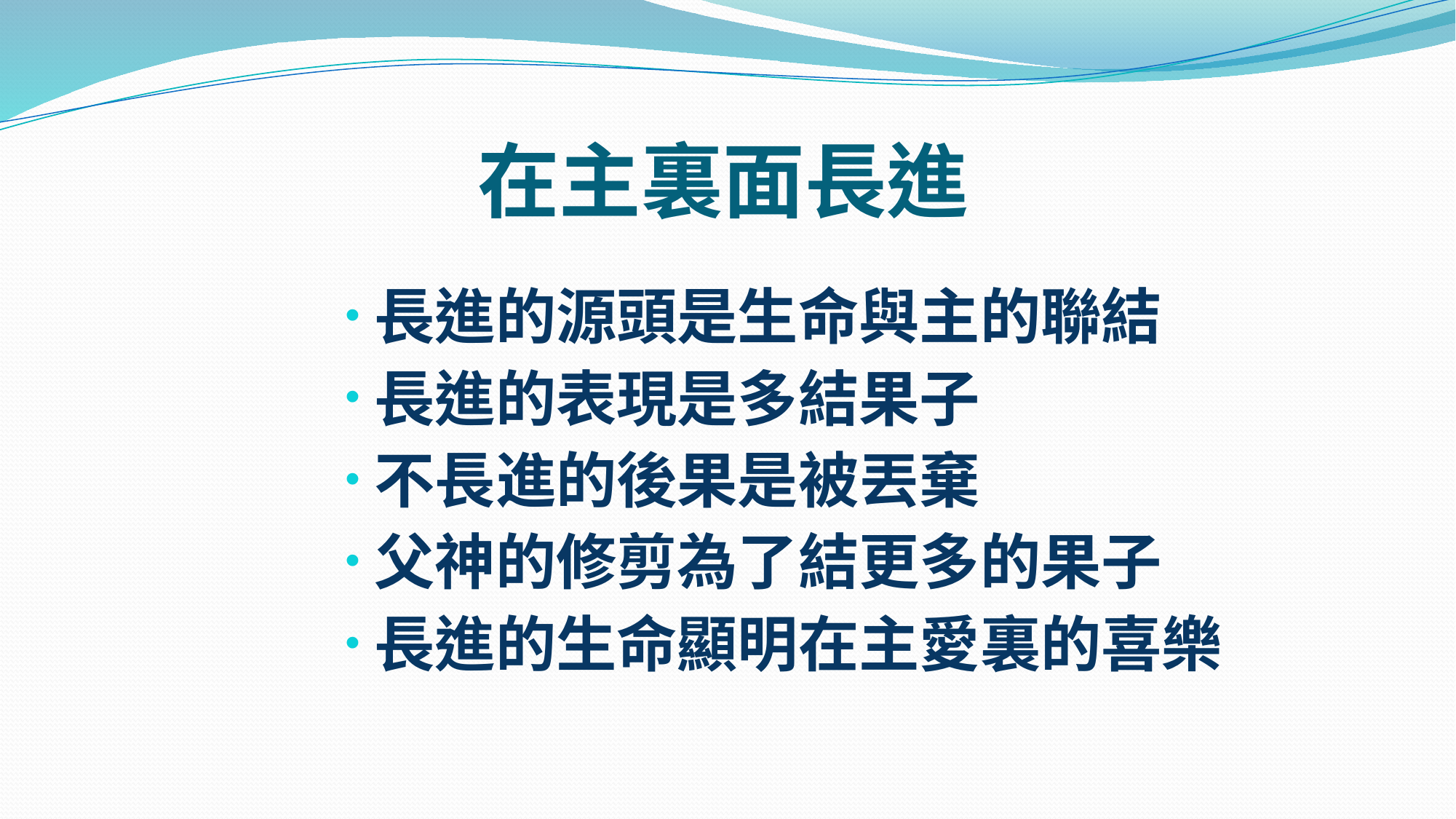

# 在主裏面長進
長進的源頭是生命與主的聯結
長進的表現是多結果子
不長進的後果是被丟棄
父神的修剪為了結更多的果子
長進的生命顯明在主愛裏的喜樂